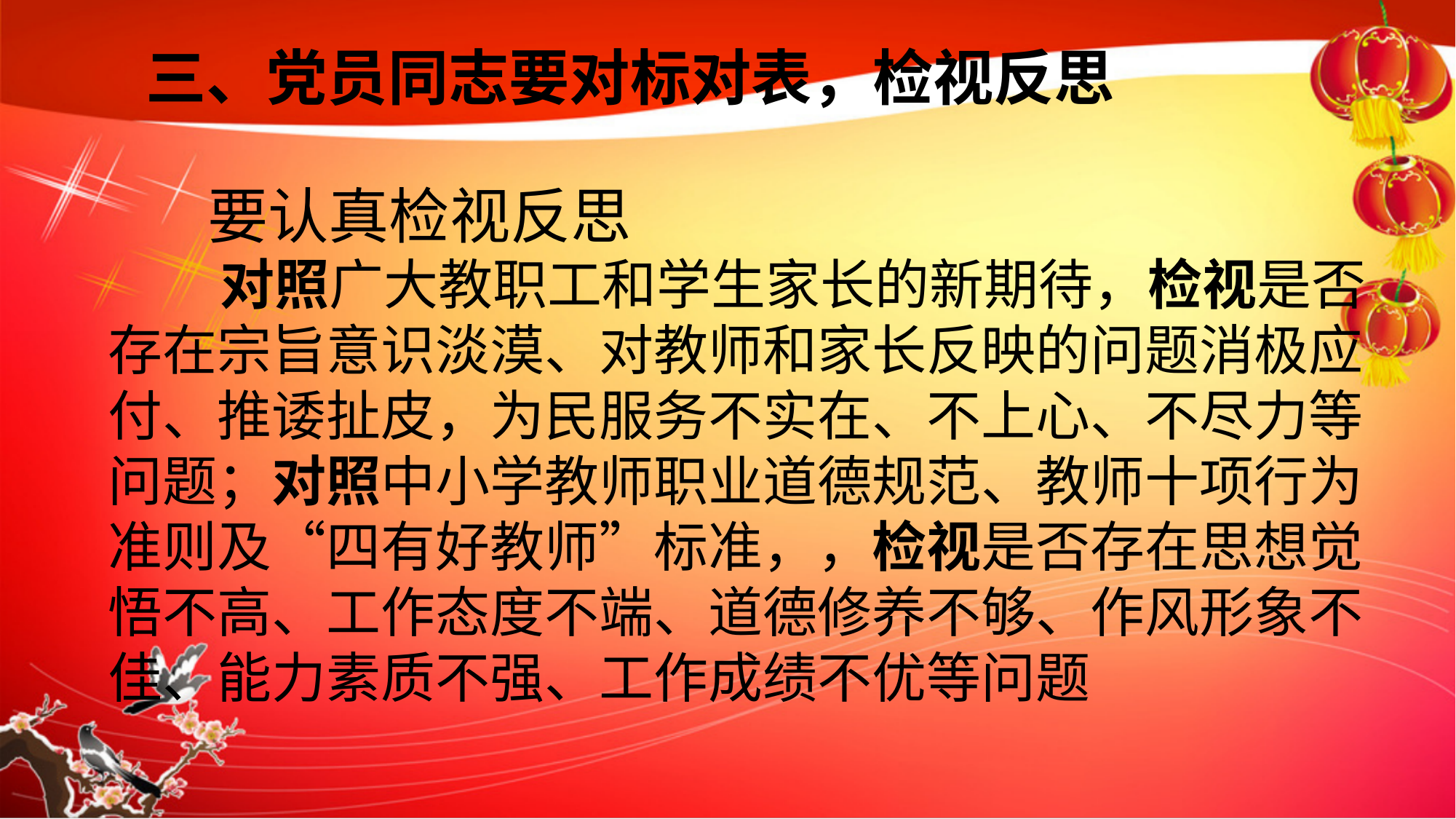

三、党员同志要对标对表，检视反思

       要认真检视反思
        对照广大教职工和学生家长的新期待，检视是否存在宗旨意识淡漠、对教师和家长反映的问题消极应付、推诿扯皮，为民服务不实在、不上心、不尽力等问题；对照中小学教师职业道德规范、教师十项行为准则及“四有好教师”标准，，检视是否存在思想觉悟不高、工作态度不端、道德修养不够、作风形象不佳、能力素质不强、工作成绩不优等问题